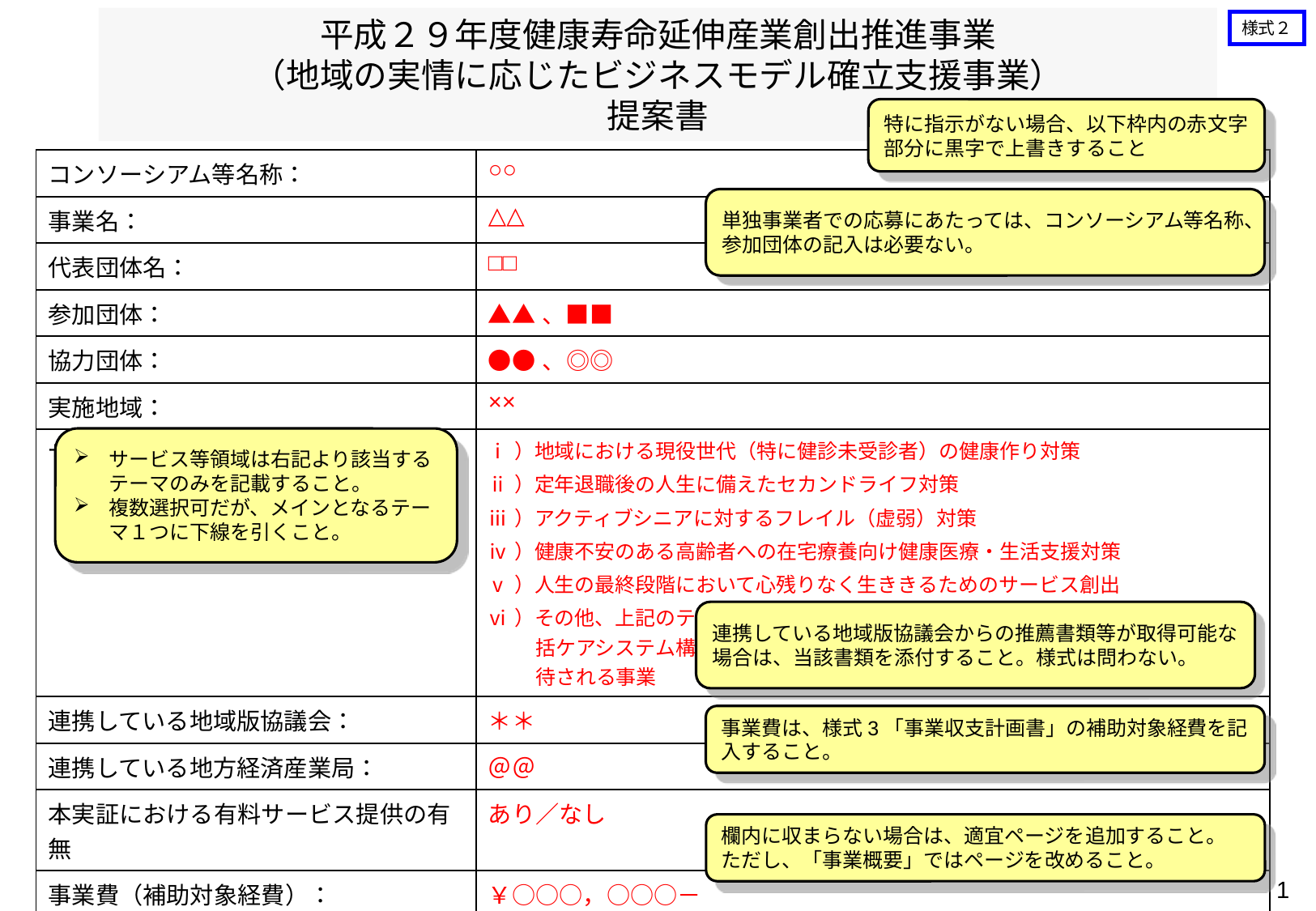

特に指示がない場合、以下枠内の赤文字部分に黒字で上書きすること
| コンソーシアム等名称： | ○○ |
| --- | --- |
| 事業名： | △△ |
| 代表団体名： | □□ |
| 参加団体： | ▲▲、■■ |
| 協力団体： | ●●、◎◎ |
| 実施地域： | ×× |
| サービス等領域： | ⅰ）地域における現役世代（特に健診未受診者）の健康作り対策 ⅱ）定年退職後の人生に備えたセカンドライフ対策 ⅲ）アクティブシニアに対するフレイル（虚弱）対策 ⅳ）健康不安のある高齢者への在宅療養向け健康医療・生活支援対策 ⅴ）人生の最終段階において心残りなく生ききるためのサービス創出 ⅵ）その他、上記のテーマには該当しないものであっても、健康寿命延伸や地域包括ケアシステム構築における課題解決に資するもので、社会的な波及効果が期待される事業 |
| 連携している地域版協議会： | ＊＊ |
| 連携している地方経済産業局： | ＠＠ |
| 本実証における有料サービス提供の有無 | あり／なし |
| 事業費（補助対象経費）： | ￥○○○，○○○－ |
| 事業概要： （200字以内） | ※※※※※※※※※※※※※※※※※ |
単独事業者での応募にあたっては、コンソーシアム等名称、参加団体の記入は必要ない。
サービス等領域は右記より該当するテーマのみを記載すること。
複数選択可だが、メインとなるテーマ１つに下線を引くこと。
連携している地域版協議会からの推薦書類等が取得可能な場合は、当該書類を添付すること。様式は問わない。
事業費は、様式3「事業収支計画書」の補助対象経費を記入すること。
欄内に収まらない場合は、適宜ページを追加すること。
ただし、「事業概要」ではページを改めること。